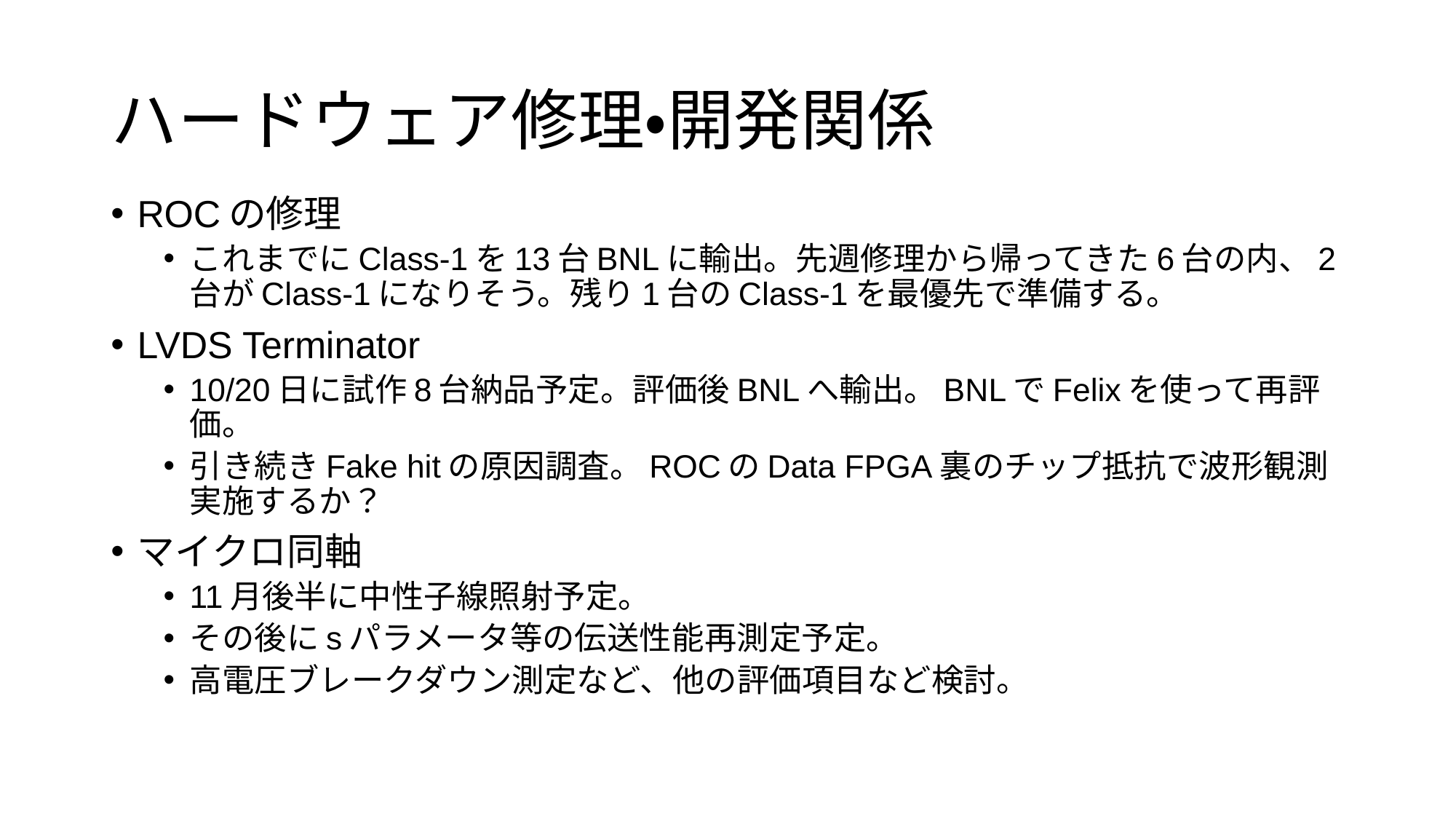

# ハードウェア修理・開発関係
ROCの修理
これまでにClass-1を13台BNLに輸出。先週修理から帰ってきた6台の内、2台がClass-1になりそう。残り1台のClass-1を最優先で準備する。
LVDS Terminator
10/20日に試作8台納品予定。評価後BNLへ輸出。BNLでFelixを使って再評価。
引き続きFake hitの原因調査。ROCのData FPGA裏のチップ抵抗で波形観測実施するか？
マイクロ同軸
11月後半に中性子線照射予定。
その後にsパラメータ等の伝送性能再測定予定。
高電圧ブレークダウン測定など、他の評価項目など検討。